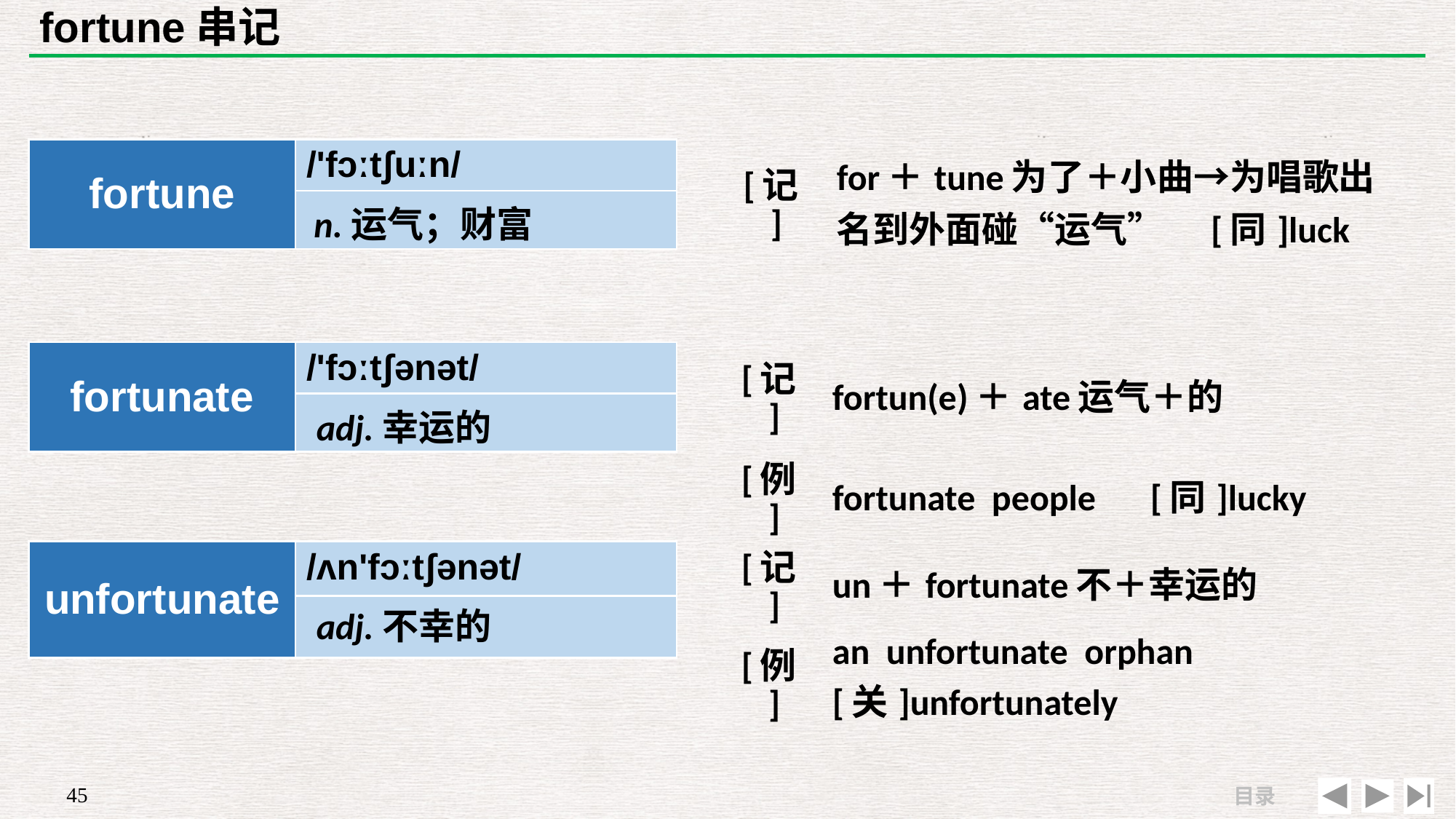

# fortune串记

| fortune | /'fɔːtʃuːn/ |
| --- | --- |
|  |  |
| [记] | for＋tune为了＋小曲→为唱歌出名到外面碰“运气”　[同]luck |
| --- | --- |
|  |  |
n.运气；财富
| fortunate | /'fɔːtʃənət/ |
| --- | --- |
|  |  |
| [记] | fortun(e)＋ate运气＋的 |
| --- | --- |
| [例] | fortunate people　[同]lucky |
adj.幸运的
| [记] | un＋fortunate不＋幸运的 |
| --- | --- |
| [例] | an unfortunate orphan [关]unfortunately |
| unfortunate | /ʌn'fɔːtʃənət/ |
| --- | --- |
|  |  |
adj.不幸的